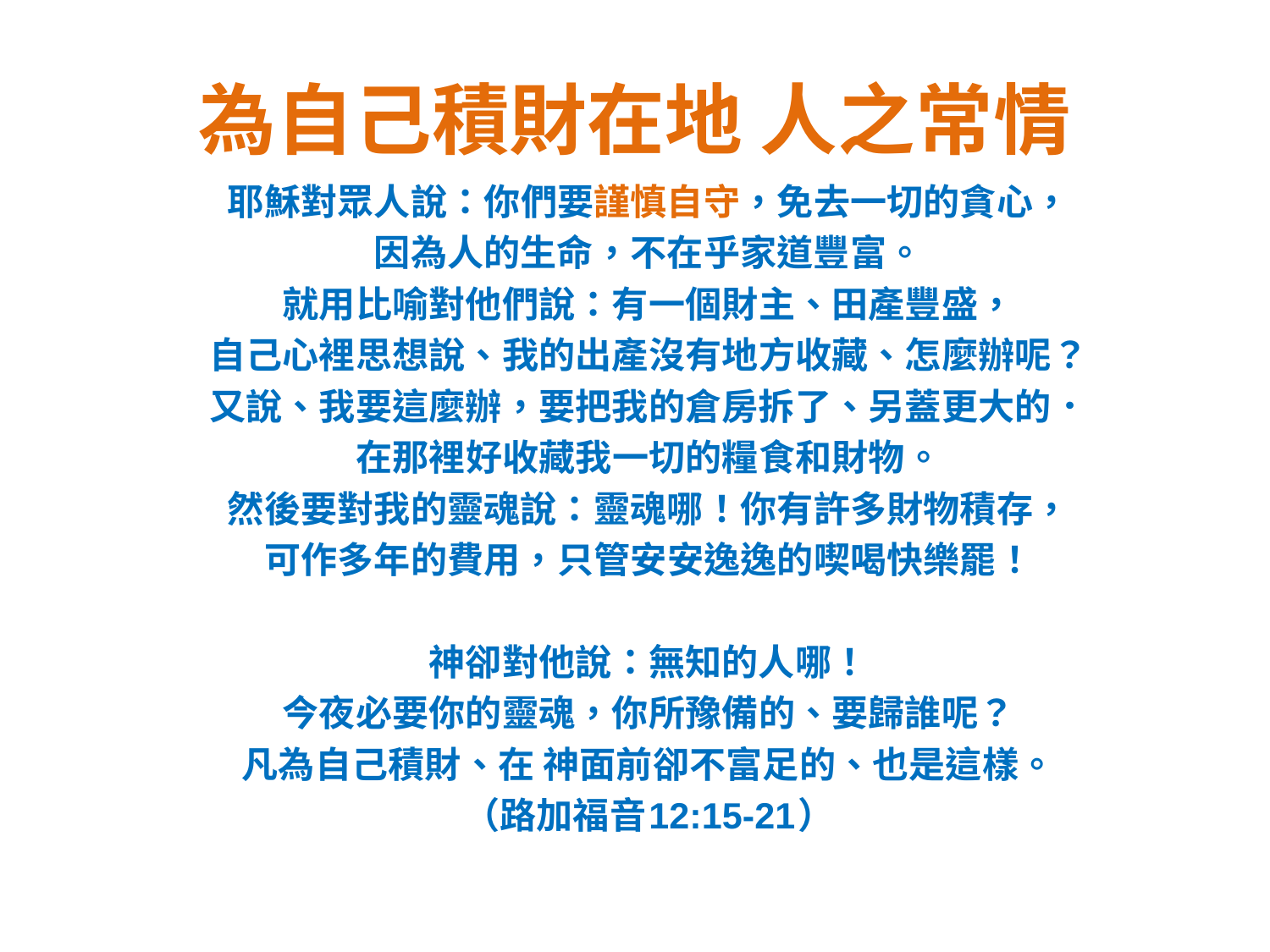

# 為自己積財在地 人之常情
耶穌對眾人說：你們要謹慎自守，免去一切的貪心，
因為人的生命，不在乎家道豐富。
就用比喻對他們說：有一個財主、田產豐盛，
自己心裡思想說、我的出產沒有地方收藏、怎麼辦呢？
又說、我要這麼辦，要把我的倉房拆了、另蓋更大的．
在那裡好收藏我一切的糧食和財物。
然後要對我的靈魂說：靈魂哪！你有許多財物積存，
可作多年的費用，只管安安逸逸的喫喝快樂罷！

神卻對他說：無知的人哪！
今夜必要你的靈魂，你所豫備的、要歸誰呢？
凡為自己積財、在 神面前卻不富足的、也是這樣。
（路加福音12:15-21）